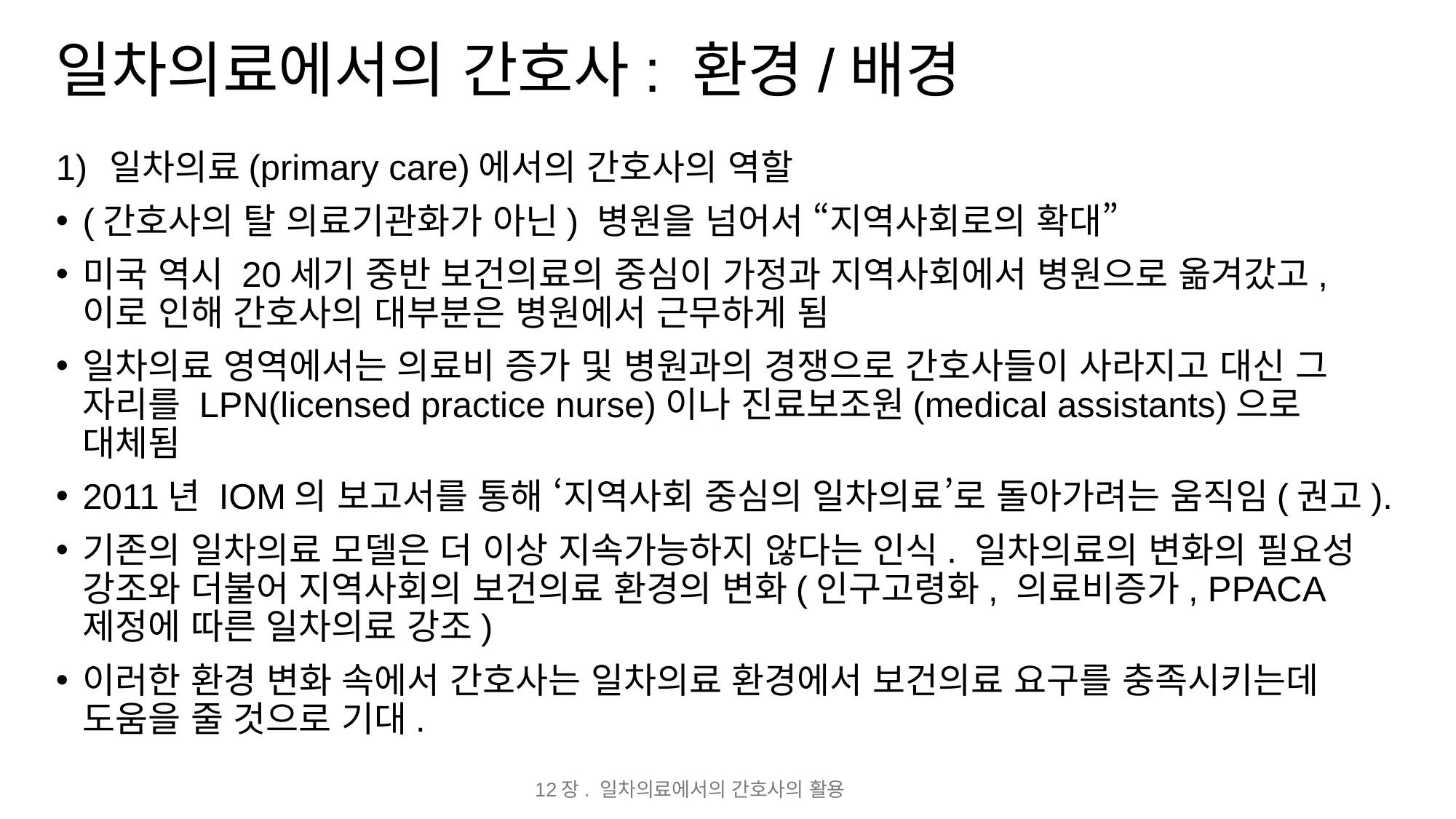

# 일차의료에서의 간호사: 환경/배경
일차의료(primary care)에서의 간호사의 역할
(간호사의 탈 의료기관화가 아닌) 병원을 넘어서 “지역사회로의 확대”
미국 역시 20세기 중반 보건의료의 중심이 가정과 지역사회에서 병원으로 옮겨갔고, 이로 인해 간호사의 대부분은 병원에서 근무하게 됨
일차의료 영역에서는 의료비 증가 및 병원과의 경쟁으로 간호사들이 사라지고 대신 그 자리를 LPN(licensed practice nurse)이나 진료보조원(medical assistants)으로 대체됨
2011년 IOM의 보고서를 통해 ‘지역사회 중심의 일차의료’로 돌아가려는 움직임(권고).
기존의 일차의료 모델은 더 이상 지속가능하지 않다는 인식. 일차의료의 변화의 필요성 강조와 더불어 지역사회의 보건의료 환경의 변화(인구고령화, 의료비증가, PPACA 제정에 따른 일차의료 강조)
이러한 환경 변화 속에서 간호사는 일차의료 환경에서 보건의료 요구를 충족시키는데 도움을 줄 것으로 기대.

12장. 일차의료에서의 간호사의 활용